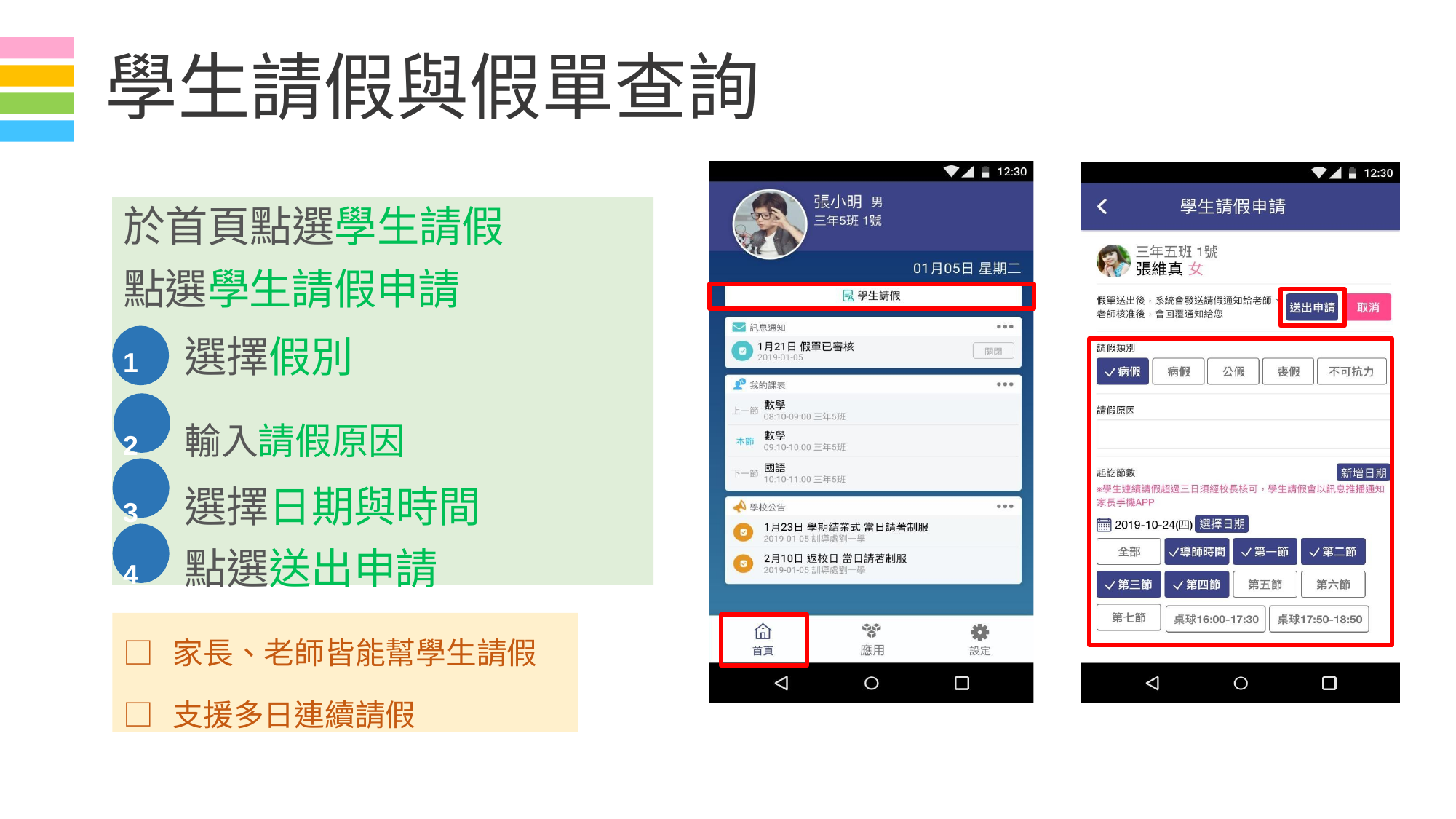

# 學生請假與假單查詢

於首頁點選學生請假 點選學生請假申請
1	選擇假別
2	輸入請假原因
3	選擇日期與時間
4	點選送出申請

□家長、老師皆能幫學生請假
□支援多日連續請假